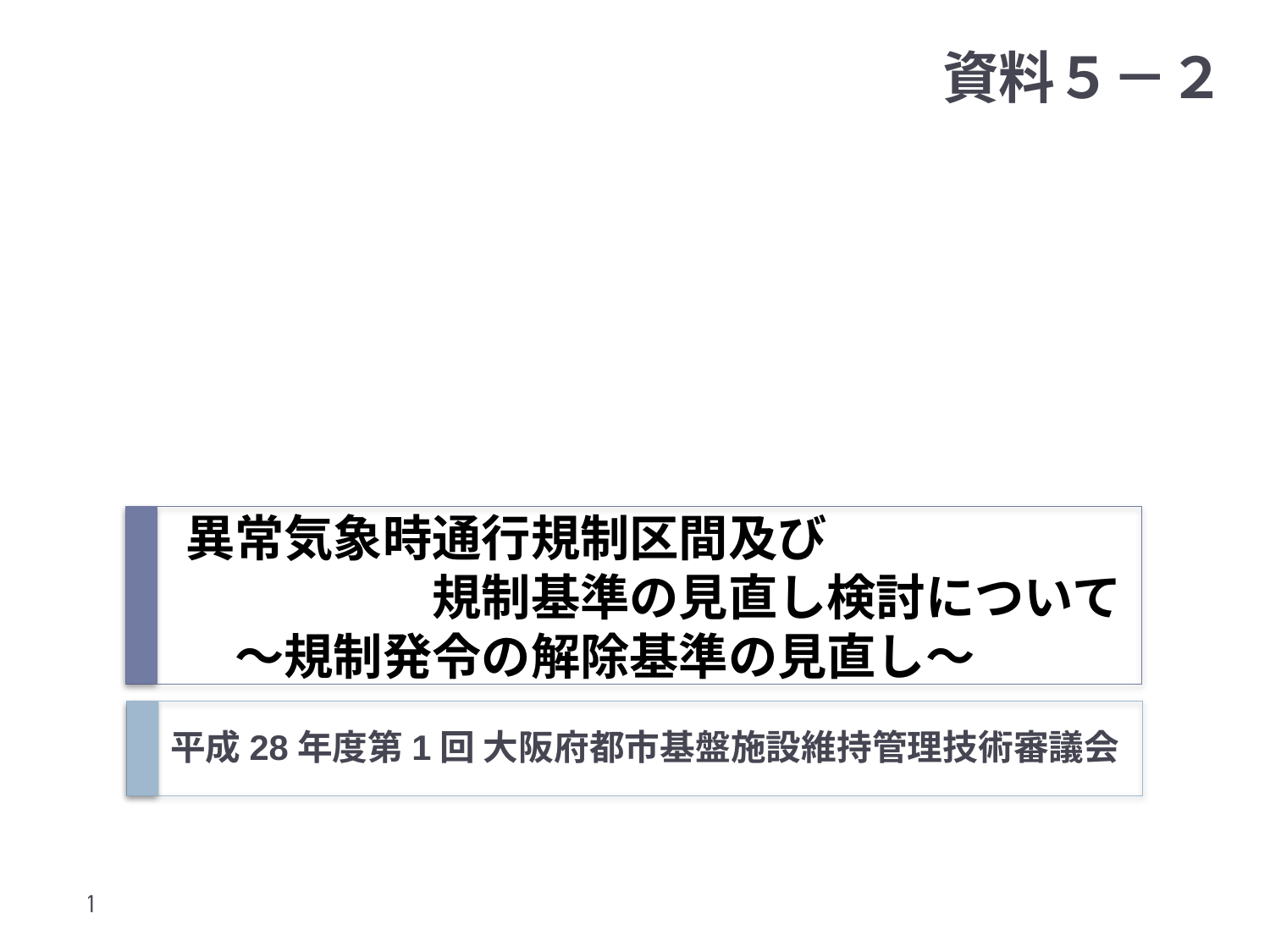

資料５－２
異常気象時通行規制区間及び
　　　　　規制基準の見直し検討について
　～規制発令の解除基準の見直し～
平成28年度第1回 大阪府都市基盤施設維持管理技術審議会
1